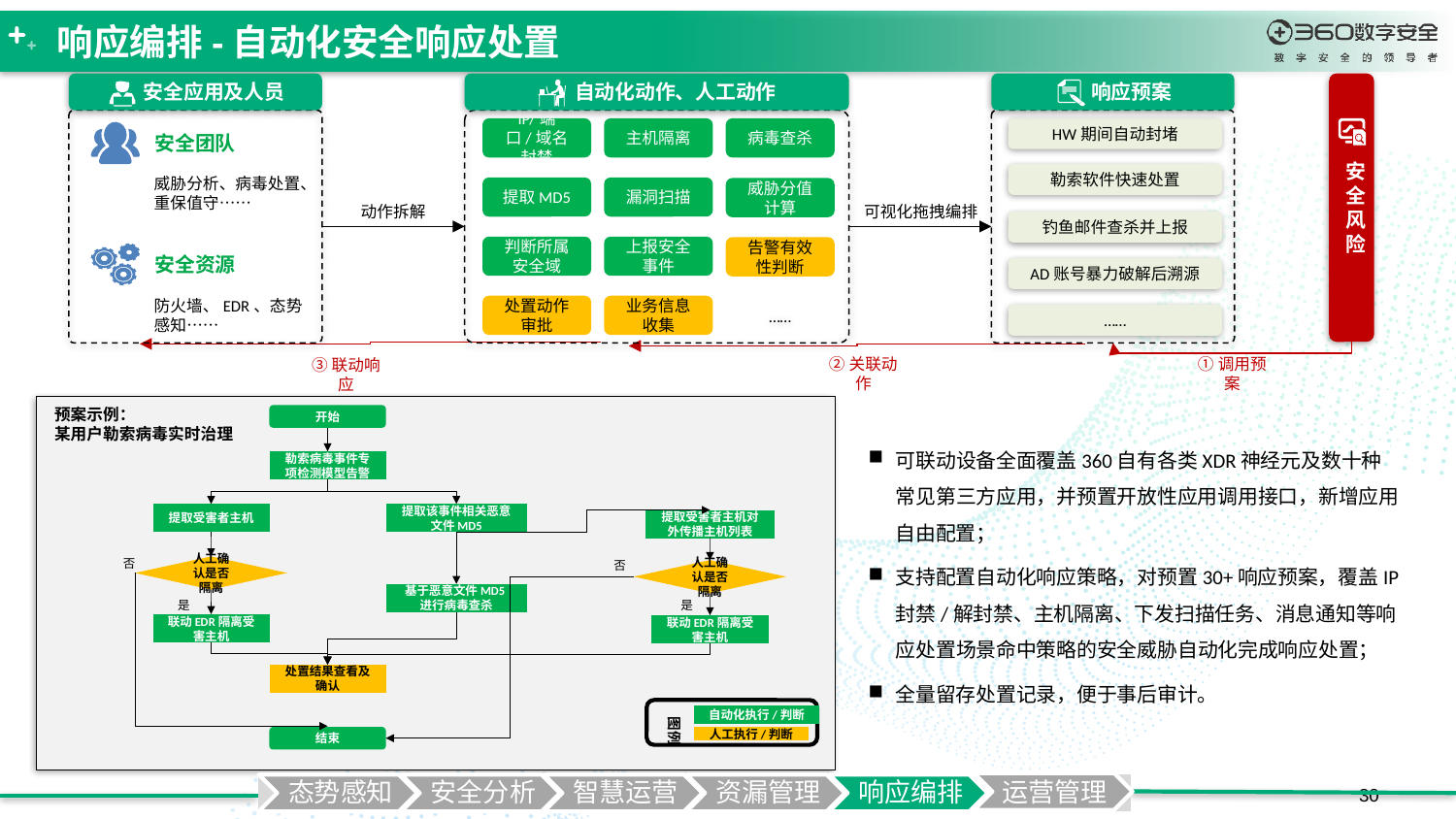

# 响应编排-自动化安全响应处置
       安全应用及人员
       自动化动作、人工动作
       响应预案

安全团队
威胁分析、病毒处置、重保值守……

安全资源
防火墙、EDR、态势感知……

IP/端口/域名封禁
主机隔离
病毒查杀
提取MD5
漏洞扫描
威胁分值计算
判断所属安全域
上报安全事件
告警有效性判断
处置动作审批
业务信息收集
……

HW期间自动封堵
勒索软件快速处置
钓鱼邮件查杀并上报
AD账号暴力破解后溯源
……
动作拆解
可视化拖拽编排
安全风险

②关联动作
①调用预案
③联动响应

预案示例：
某用户勒索病毒实时治理
开始
勒索病毒事件专项检测模型告警
提取受害者主机
提取该事件相关恶意文件MD5
提取受害者主机对外传播主机列表
否
否
人工确认是否隔离
人工确认是否隔离
基于恶意文件MD5进行病毒查杀
是
是
联动EDR隔离受害主机
联动EDR隔离受害主机
处置结果查看及确认

图例
自动化执行/判断
人工执行/判断
结束
可联动设备全面覆盖360自有各类XDR神经元及数十种常见第三方应用，并预置开放性应用调用接口，新增应用自由配置；
支持配置自动化响应策略，对预置30+响应预案，覆盖IP封禁/解封禁、主机隔离、下发扫描任务、消息通知等响应处置场景命中策略的安全威胁自动化完成响应处置；
全量留存处置记录，便于事后审计。

运营管理
态势感知
安全分析
智慧运营
资漏管理
响应编排
运营管理
30